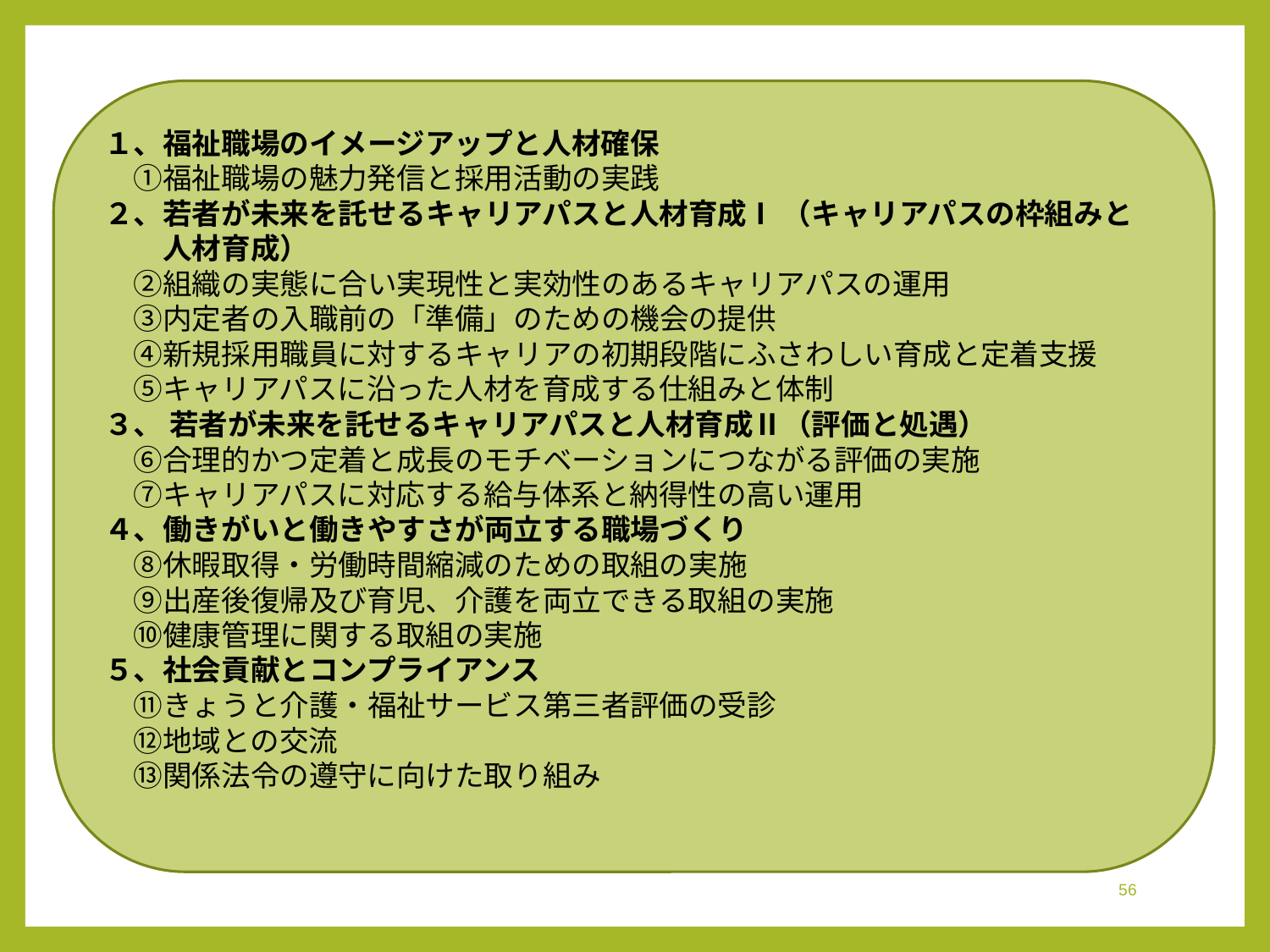

１、福祉職場のイメージアップと人材確保
　①福祉職場の魅力発信と採用活動の実践
２、若者が未来を託せるキャリアパスと人材育成Ⅰ （キャリアパスの枠組みと
　　人材育成）
　②組織の実態に合い実現性と実効性のあるキャリアパスの運用
　③内定者の入職前の「準備」のための機会の提供
　④新規採用職員に対するキャリアの初期段階にふさわしい育成と定着支援
　⑤キャリアパスに沿った人材を育成する仕組みと体制
３、 若者が未来を託せるキャリアパスと人材育成Ⅱ（評価と処遇）
　⑥合理的かつ定着と成長のモチベーションにつながる評価の実施
　⑦キャリアパスに対応する給与体系と納得性の高い運用
４、働きがいと働きやすさが両立する職場づくり
　⑧休暇取得・労働時間縮減のための取組の実施
　⑨出産後復帰及び育児、介護を両立できる取組の実施
　⑩健康管理に関する取組の実施
５、社会貢献とコンプライアンス
　⑪きょうと介護・福祉サービス第三者評価の受診
　⑫地域との交流
　⑬関係法令の遵守に向けた取り組み

56